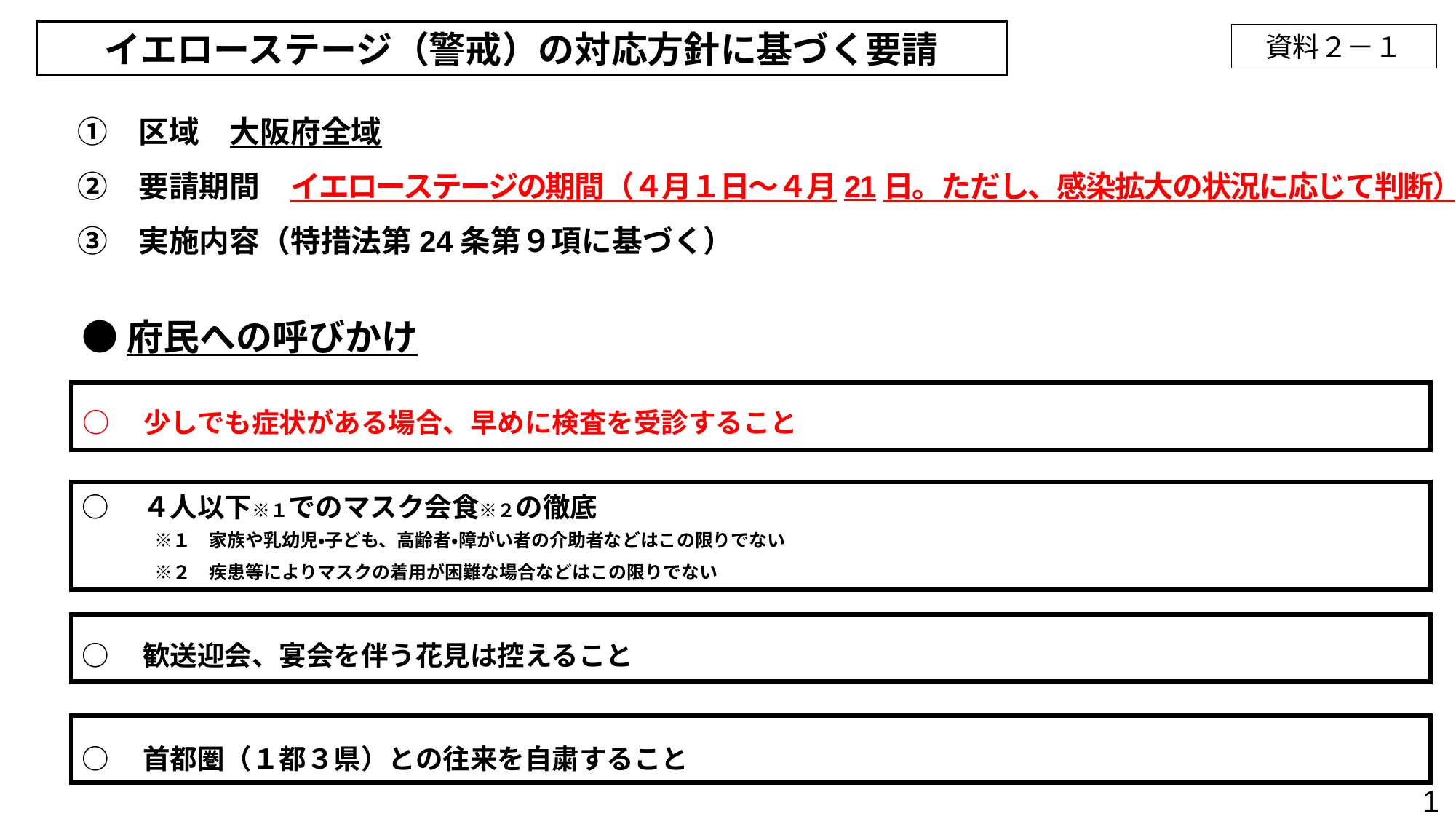

イエローステージ（警戒）の対応方針に基づく要請
資料２－１
　①　区域　大阪府全域
　②　要請期間　イエローステージの期間（４月１日～４月21日。ただし、感染拡大の状況に応じて判断）
　③　実施内容（特措法第24条第９項に基づく）
●府民への呼びかけ

○　少しでも症状がある場合、早めに検査を受診すること

○　４人以下※１でのマスク会食※２の徹底
　　　　※１　家族や乳幼児・子ども、高齢者・障がい者の介助者などはこの限りでない
　　　　※２　疾患等によりマスクの着用が困難な場合などはこの限りでない

○　歓送迎会、宴会を伴う花見は控えること

○　首都圏（１都３県）との往来を自粛すること

1